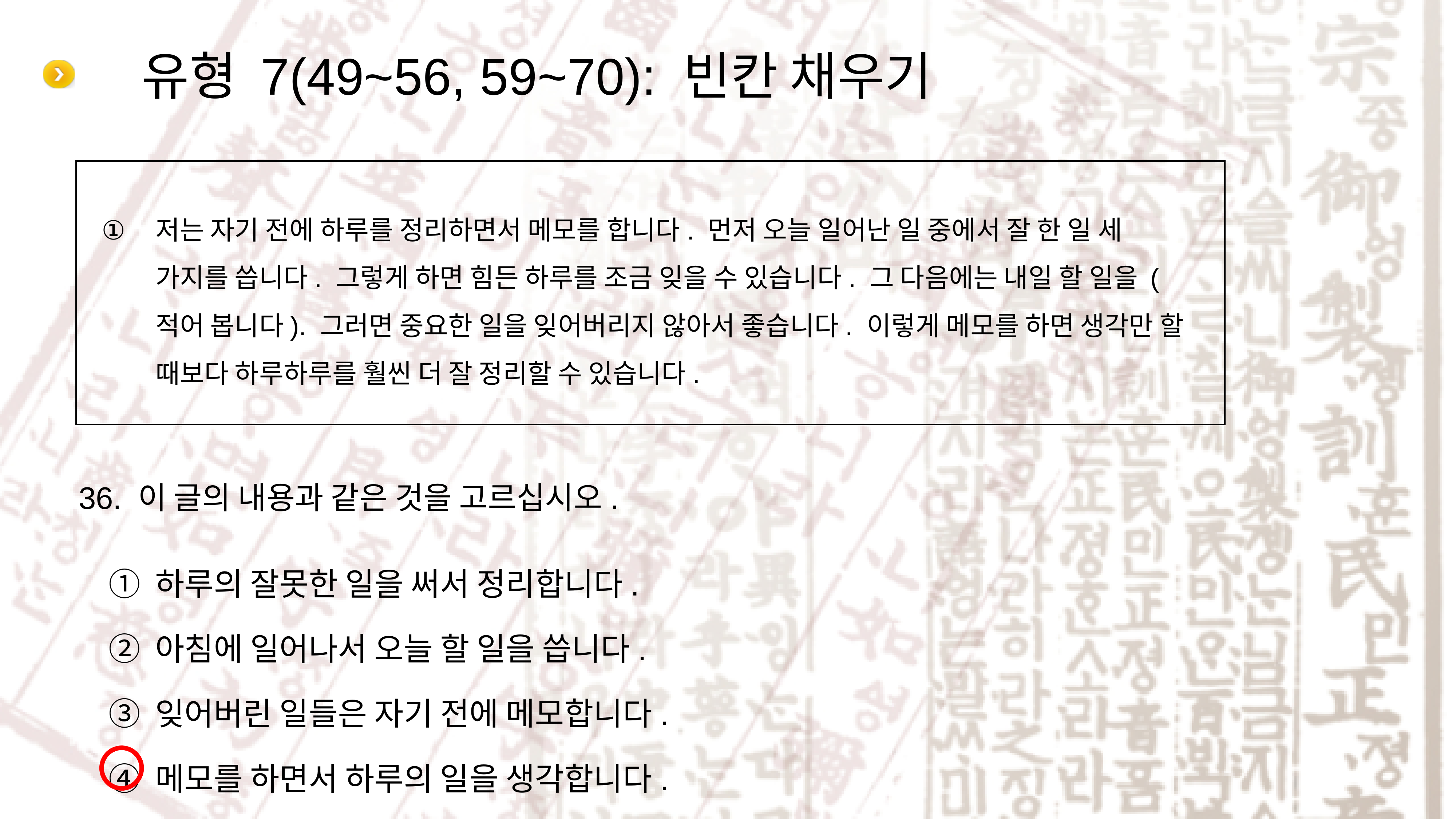

# 유형 7(49~56, 59~70): 빈칸 채우기
저는 자기 전에 하루를 정리하면서 메모를 합니다. 먼저 오늘 일어난 일 중에서 잘 한 일 세 가지를 씁니다. 그렇게 하면 힘든 하루를 조금 잊을 수 있습니다. 그 다음에는 내일 할 일을 (적어 봅니다). 그러면 중요한 일을 잊어버리지 않아서 좋습니다. 이렇게 메모를 하면 생각만 할 때보다 하루하루를 훨씬 더 잘 정리할 수 있습니다.

36. 이 글의 내용과 같은 것을 고르십시오.
① 하루의 잘못한 일을 써서 정리합니다.
② 아침에 일어나서 오늘 할 일을 씁니다.
③ 잊어버린 일들은 자기 전에 메모합니다.
④ 메모를 하면서 하루의 일을 생각합니다.